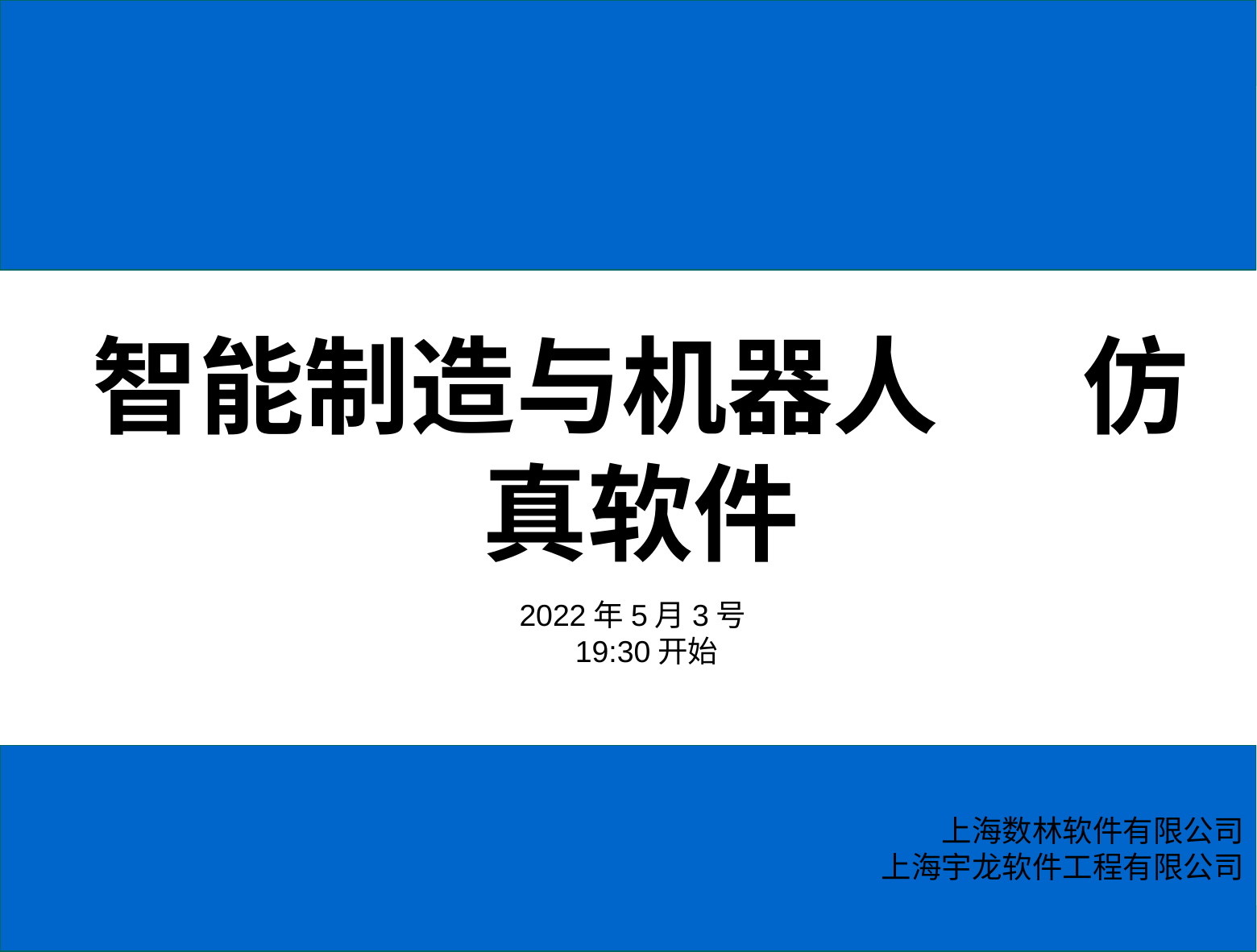

智能制造与机器人      仿真软件
2022年5月3号    19:30开始
上海数林软件有限公司
上海宇龙软件工程有限公司